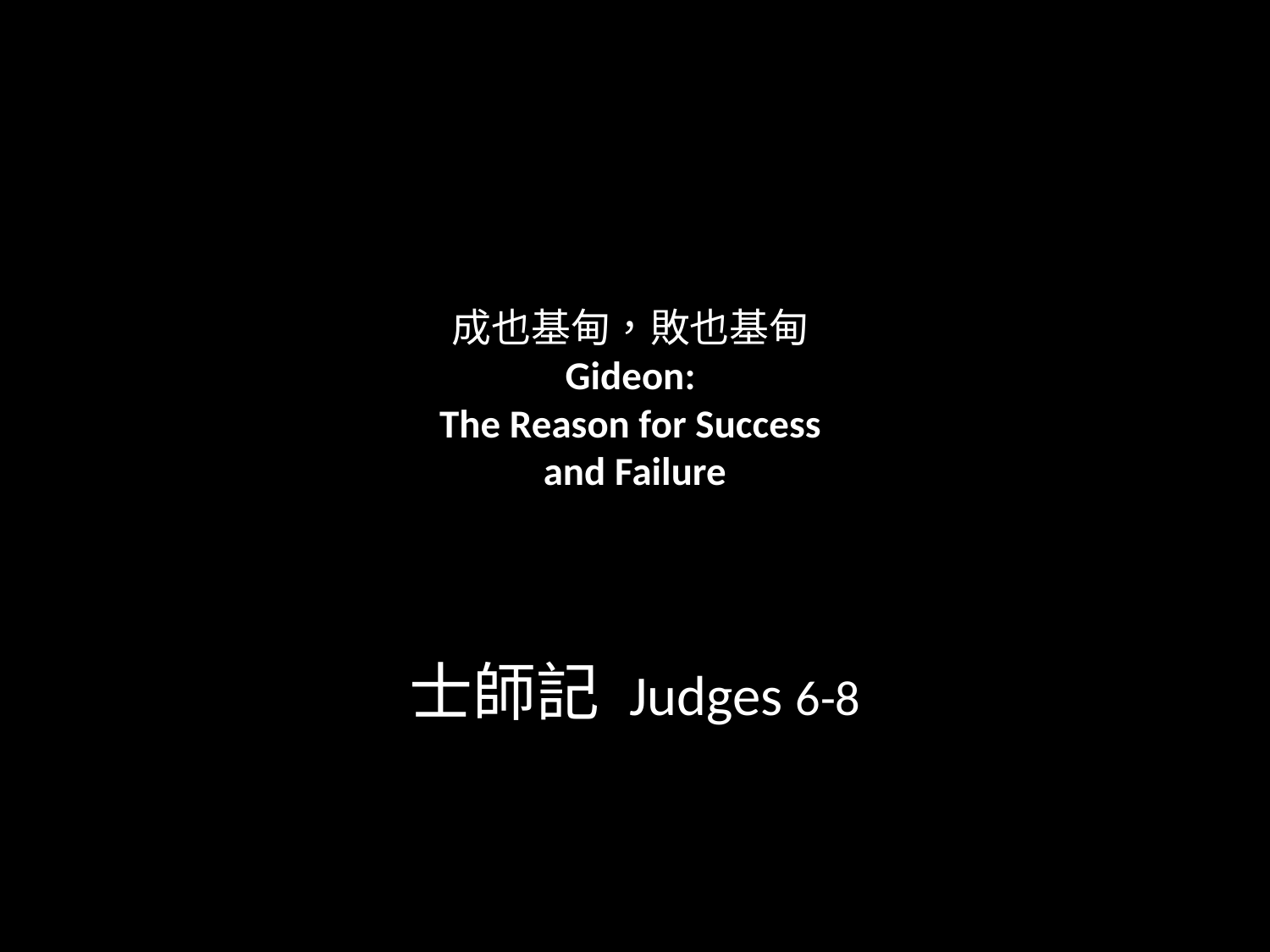

# 成也基甸，敗也基甸 Gideon: The Reason for Success and Failure
士師記 Judges 6-8